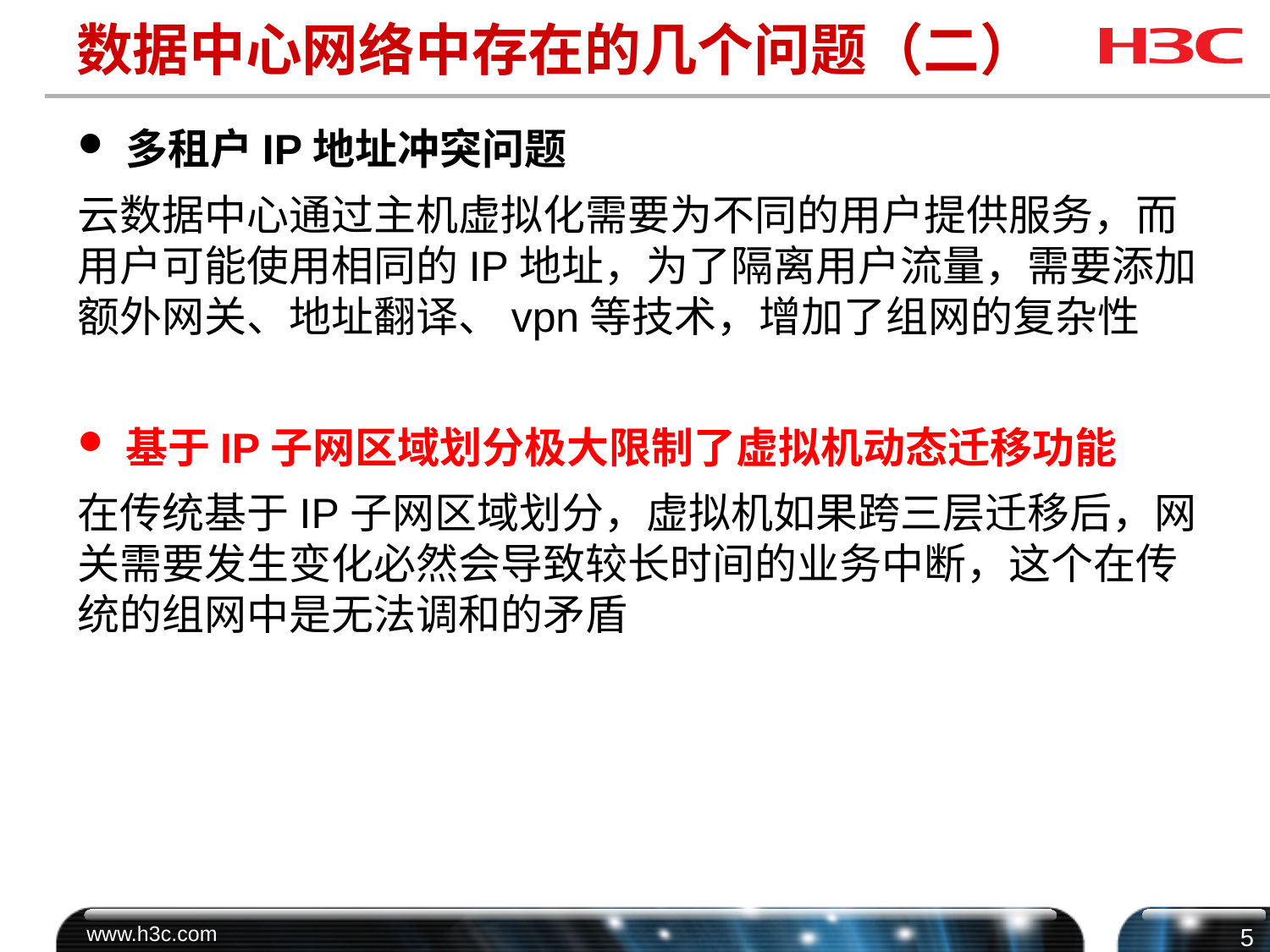

# 数据中心网络中存在的几个问题（二）
多租户IP地址冲突问题
云数据中心通过主机虚拟化需要为不同的用户提供服务，而用户可能使用相同的IP地址，为了隔离用户流量，需要添加额外网关、地址翻译、vpn等技术，增加了组网的复杂性

基于IP子网区域划分极大限制了虚拟机动态迁移功能
在传统基于IP子网区域划分，虚拟机如果跨三层迁移后，网关需要发生变化必然会导致较长时间的业务中断，这个在传统的组网中是无法调和的矛盾